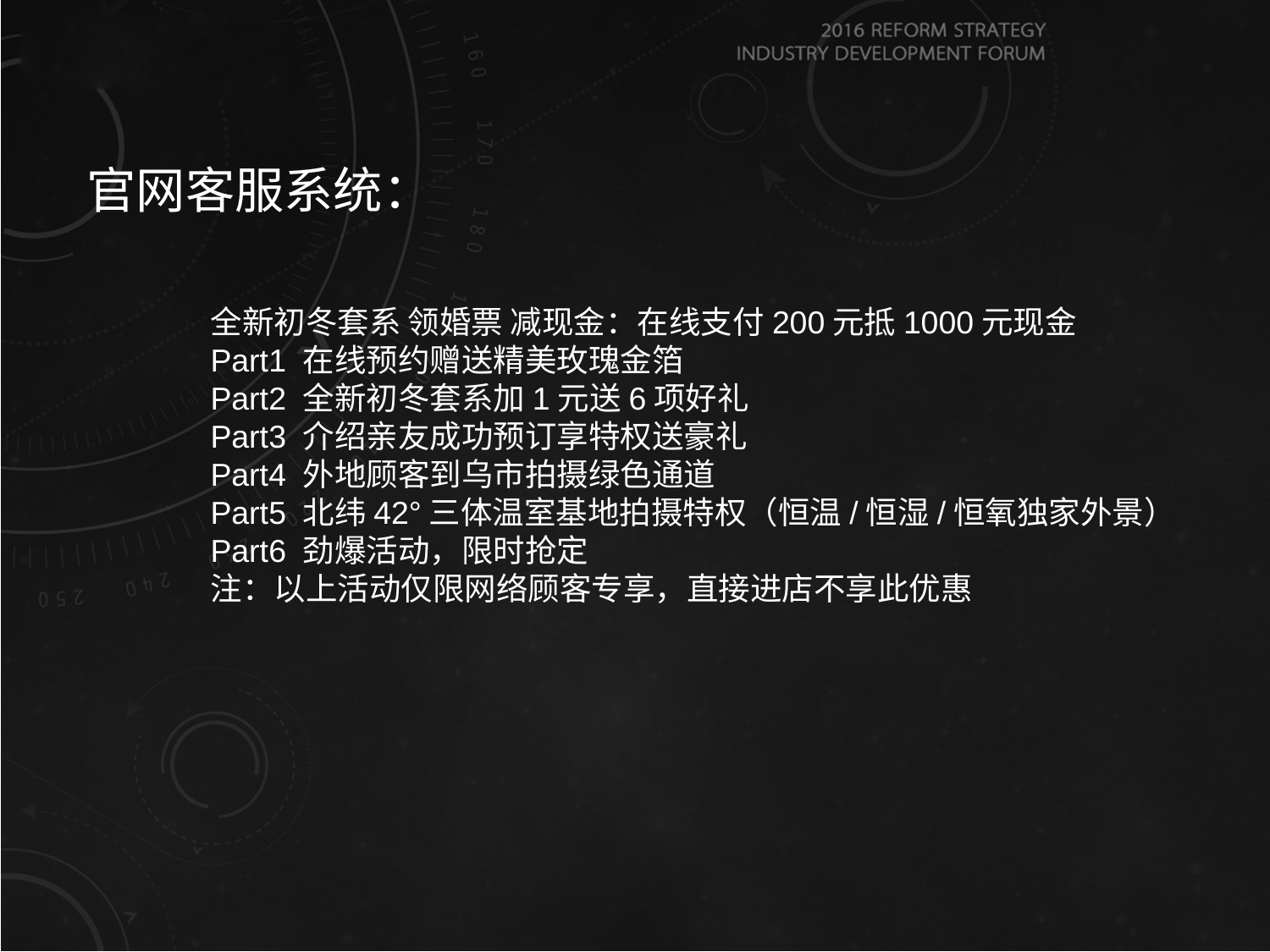

官网客服系统：
全新初冬套系 领婚票 减现金：在线支付200元抵1000元现金
Part1 在线预约赠送精美玫瑰金箔
Part2 全新初冬套系加1元送6项好礼
Part3 介绍亲友成功预订享特权送豪礼
Part4 外地顾客到乌市拍摄绿色通道
Part5 北纬42°三体温室基地拍摄特权（恒温/恒湿/恒氧独家外景）
Part6 劲爆活动，限时抢定
注：以上活动仅限网络顾客专享，直接进店不享此优惠